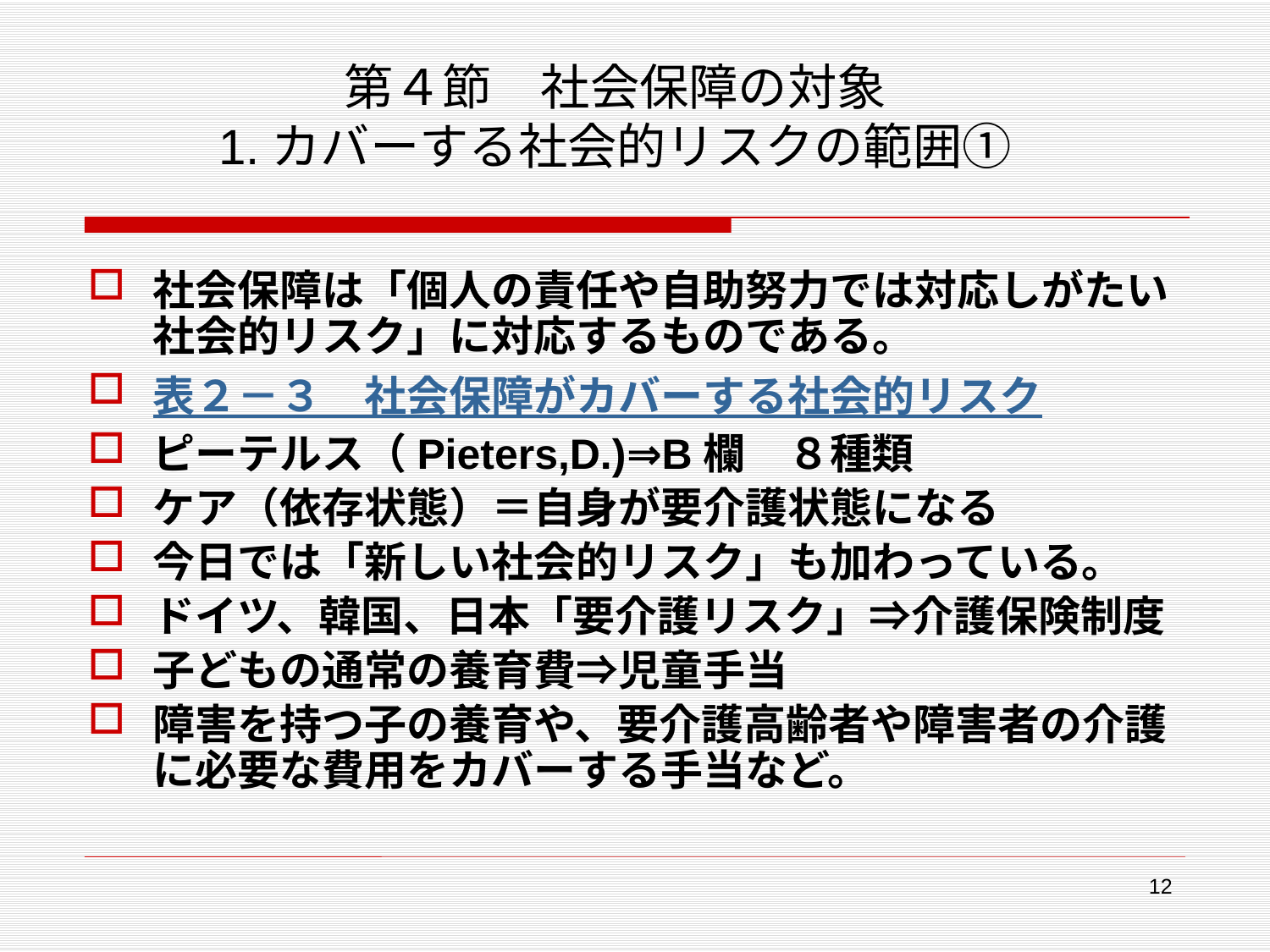

# 第４節　社会保障の対象 1.カバーする社会的リスクの範囲①
社会保障は「個人の責任や自助努力では対応しがたい社会的リスク」に対応するものである。
表２－３　社会保障がカバーする社会的リスク
ピーテルス（Pieters,D.)⇒B欄　８種類
ケア（依存状態）＝自身が要介護状態になる
今日では「新しい社会的リスク」も加わっている。
ドイツ、韓国、日本「要介護リスク」⇒介護保険制度
子どもの通常の養育費⇒児童手当
障害を持つ子の養育や、要介護高齢者や障害者の介護に必要な費用をカバーする手当など。

12